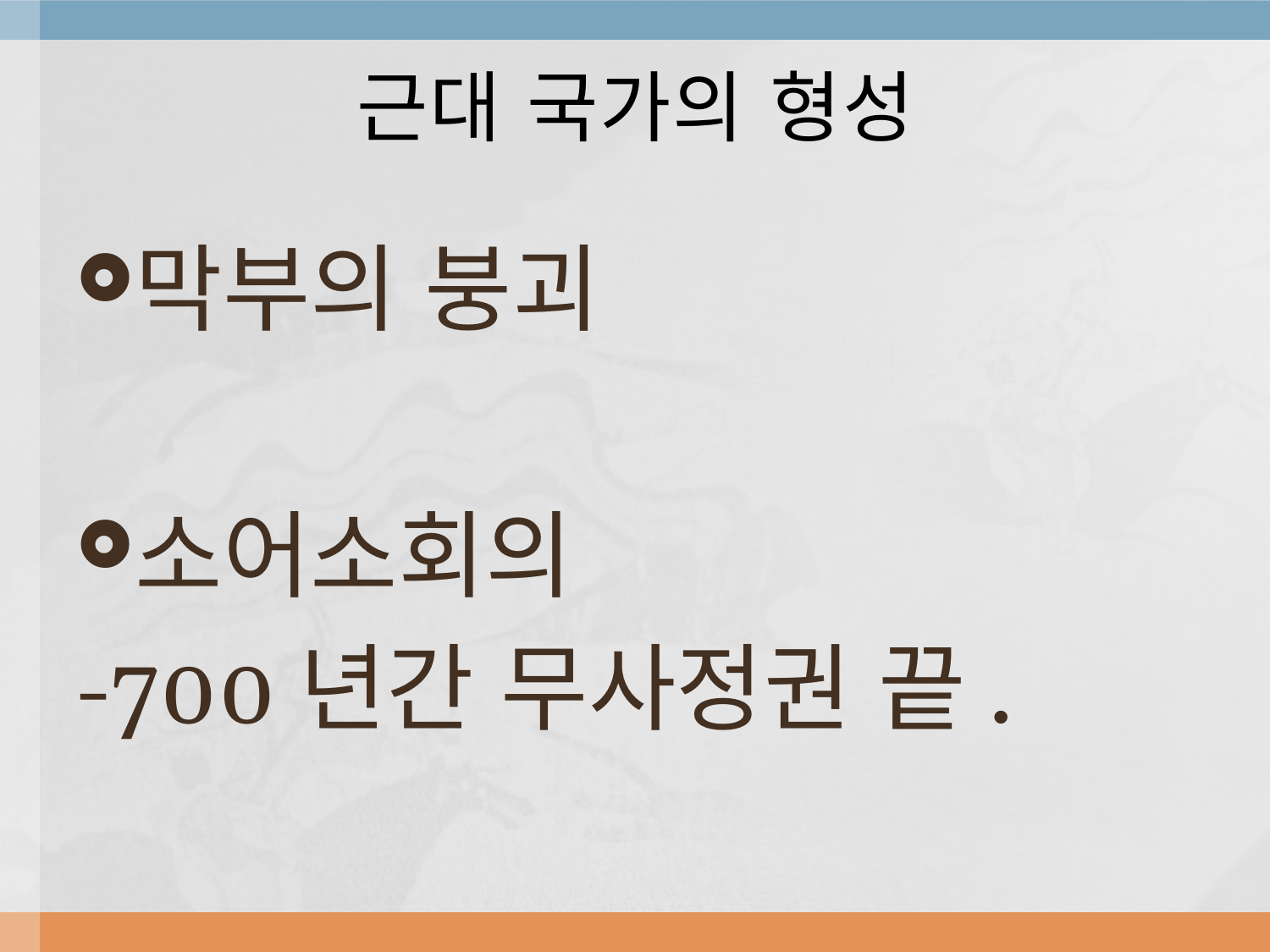

# 근대 국가의 형성
막부의 붕괴

소어소회의
-700년간 무사정권 끝.